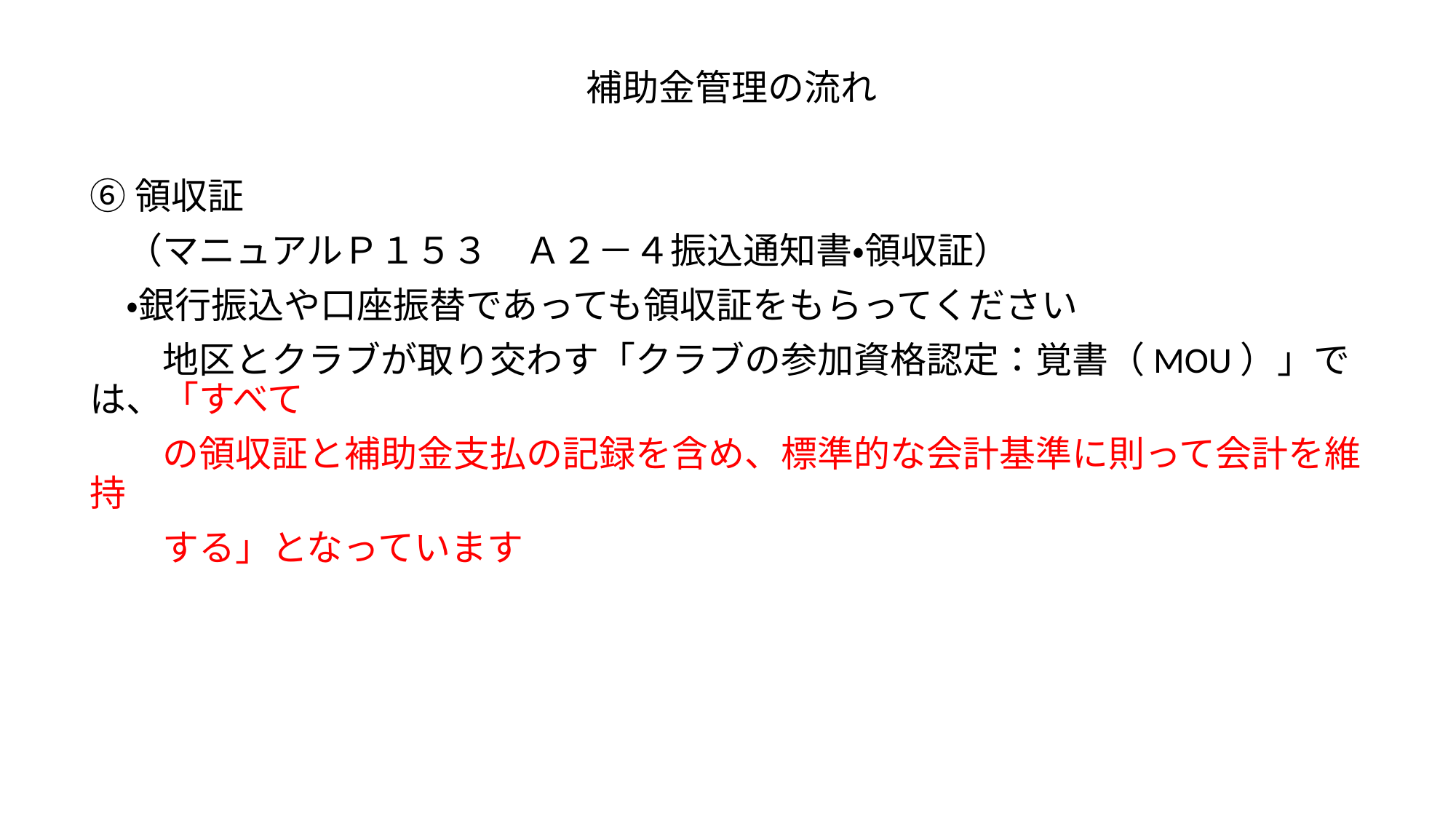

補助金管理の流れ

⑥領収証
　（マニュアルＰ１５３　Ａ２－４振込通知書・領収証）
　・銀行振込や口座振替であっても領収証をもらってください
　　地区とクラブが取り交わす「クラブの参加資格認定：覚書（MOU）」では、「すべて
　　の領収証と補助金支払の記録を含め、標準的な会計基準に則って会計を維持
　　する」となっています